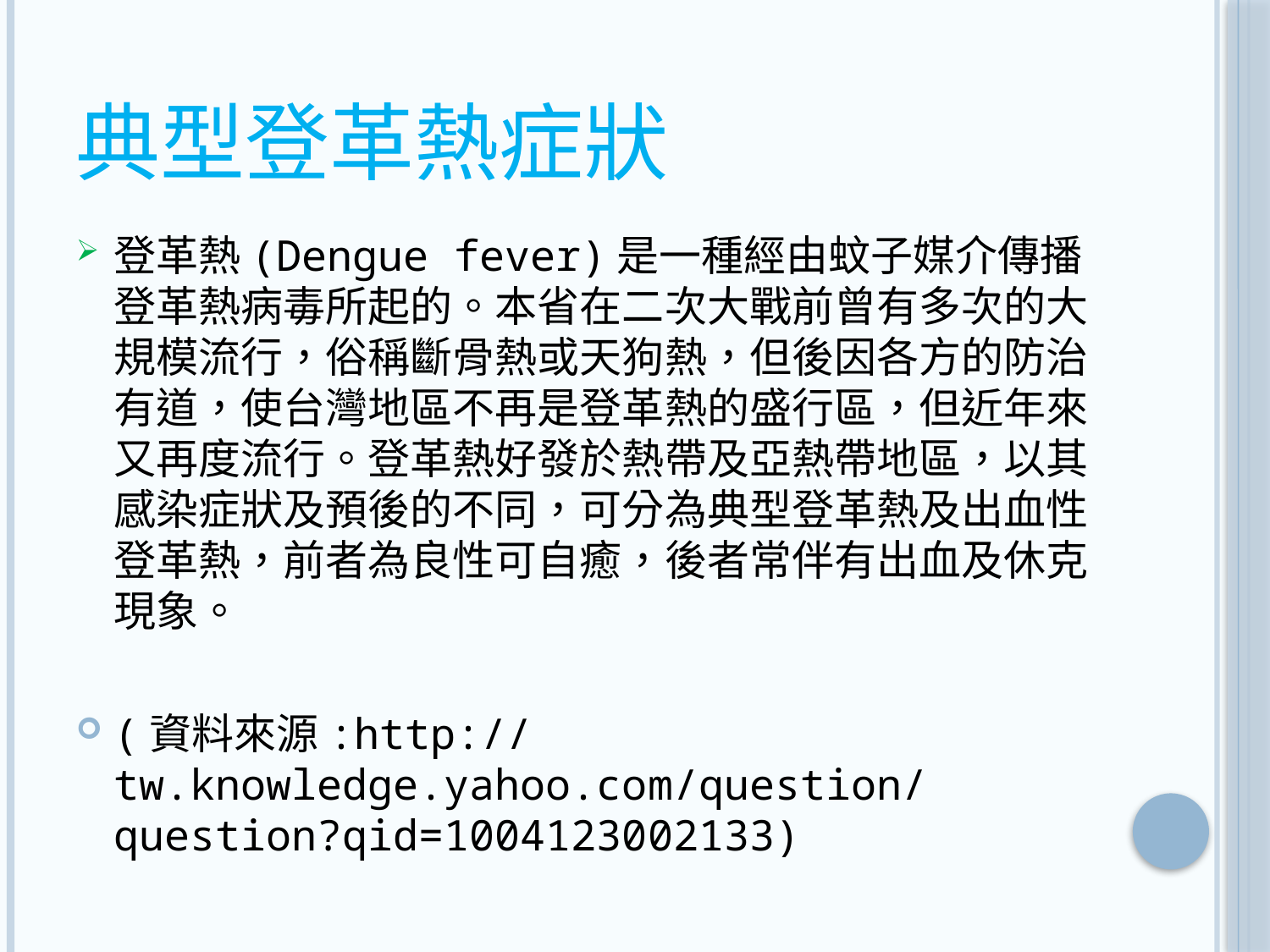

# 典型登革熱症狀
登革熱(Dengue fever)是一種經由蚊子媒介傳播登革熱病毒所起的。本省在二次大戰前曾有多次的大規模流行，俗稱斷骨熱或天狗熱，但後因各方的防治有道，使台灣地區不再是登革熱的盛行區，但近年來又再度流行。登革熱好發於熱帶及亞熱帶地區，以其感染症狀及預後的不同，可分為典型登革熱及出血性登革熱，前者為良性可自癒，後者常伴有出血及休克現象。

(資料來源:http://tw.knowledge.yahoo.com/question/question?qid=1004123002133)